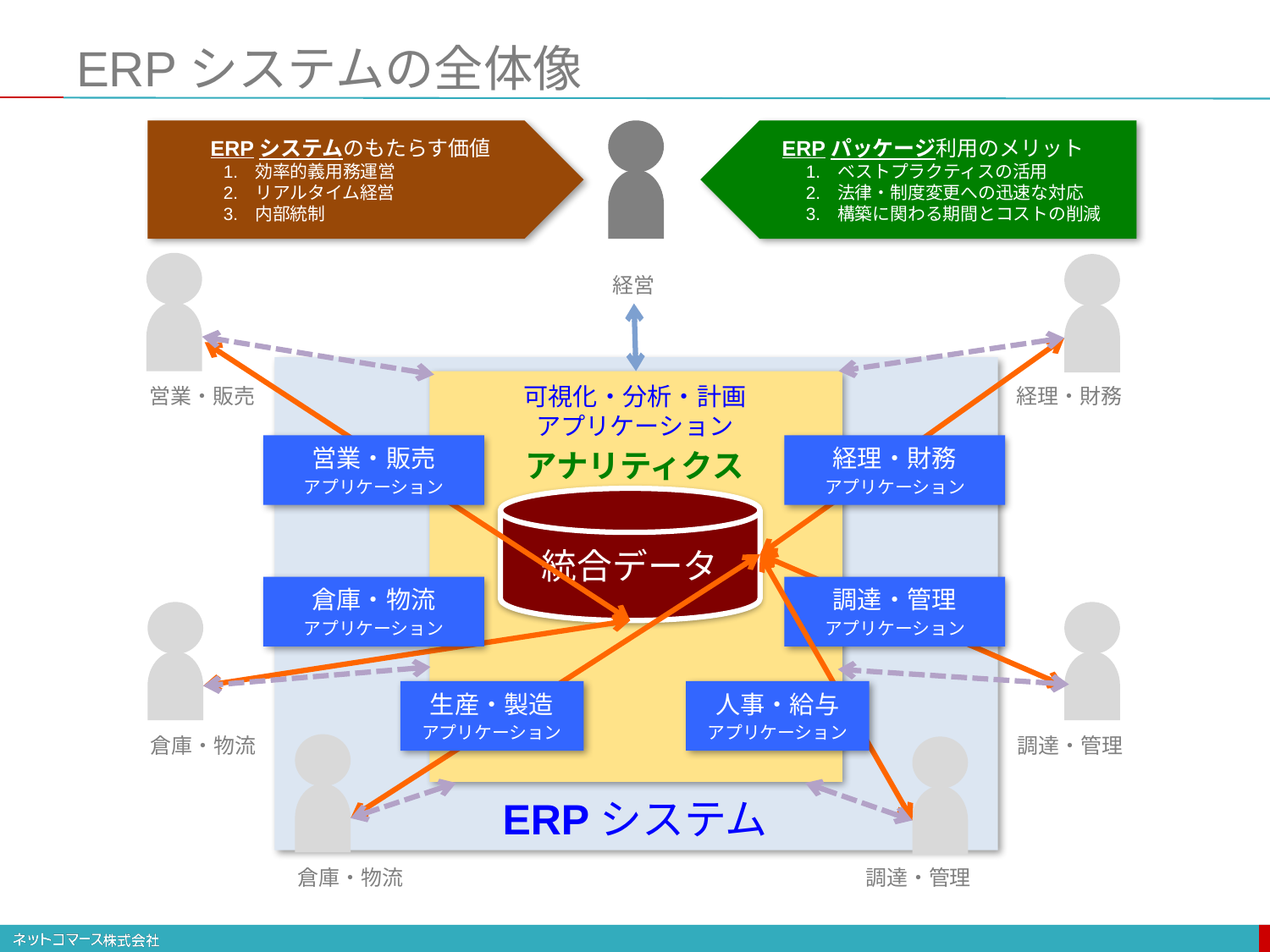

# ERPシステムの全体像
ERPシステムのもたらす価値
効率的義用務運営
リアルタイム経営
内部統制
ERPパッケージ利用のメリット
ベストプラクティスの活用
法律・制度変更への迅速な対応
構築に関わる期間とコストの削減

経営

可視化
可視化・分析・計画
アプリケーション
営業・販売
経理・財務
営業・販売
アプリケーション
経理・財務
アプリケーション
アナリティクス
統合データ
倉庫・物流
アプリケーション
調達・管理
アプリケーション

生産・製造
アプリケーション
人事・給与
アプリケーション
倉庫・物流
調達・管理

ERPシステム
倉庫・物流
調達・管理